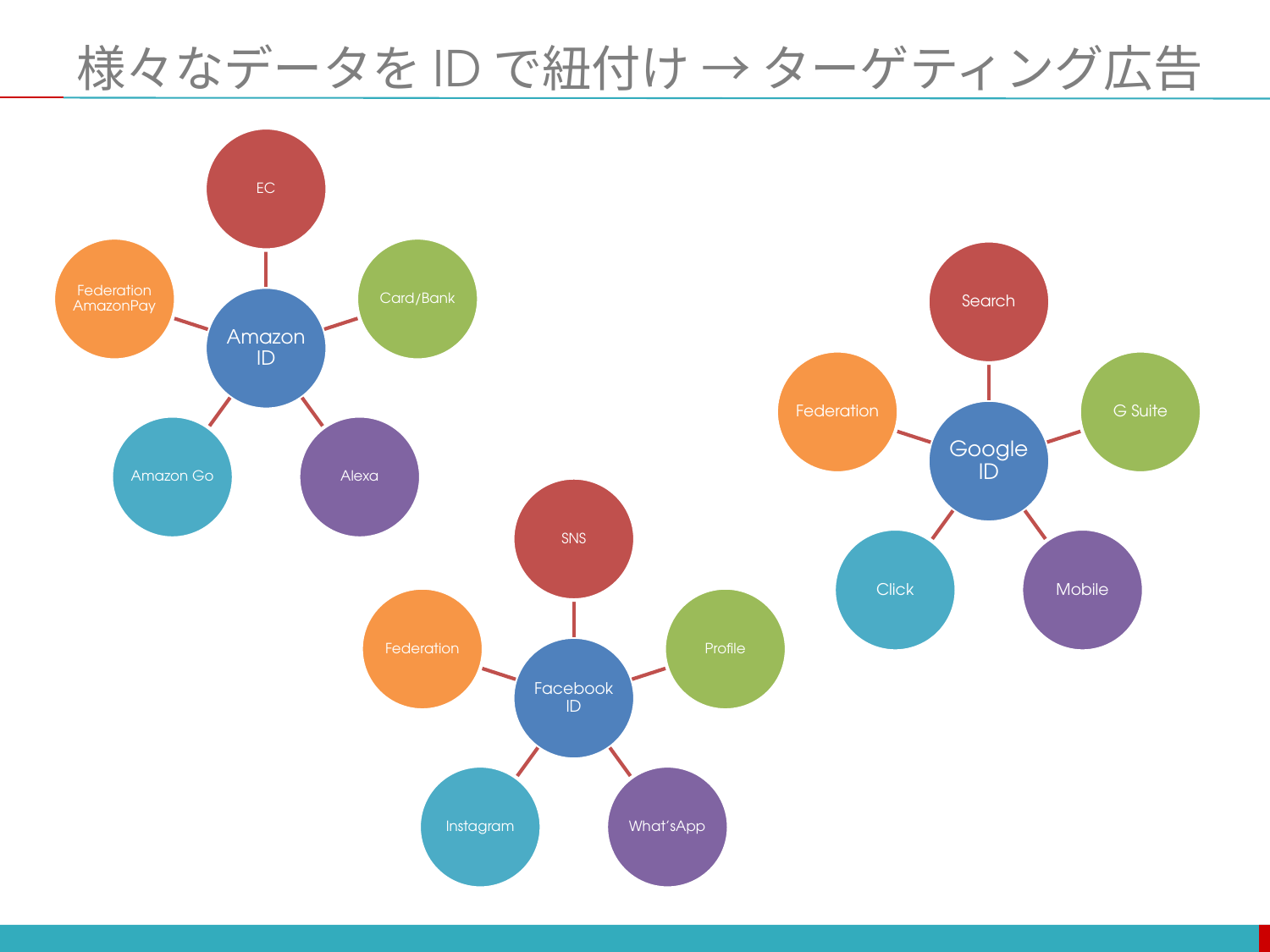

# 様々なデータをIDで紐付け → ターゲティング広告
Amazon ID

EC

Card/Bank

Alexa

Amazon Go

Federation AmazonPay
Google ID

Search

G Suite

Mobile

Click

Federation
Facebook ID

SNS

Profile

What’sApp

Instagram

Federation